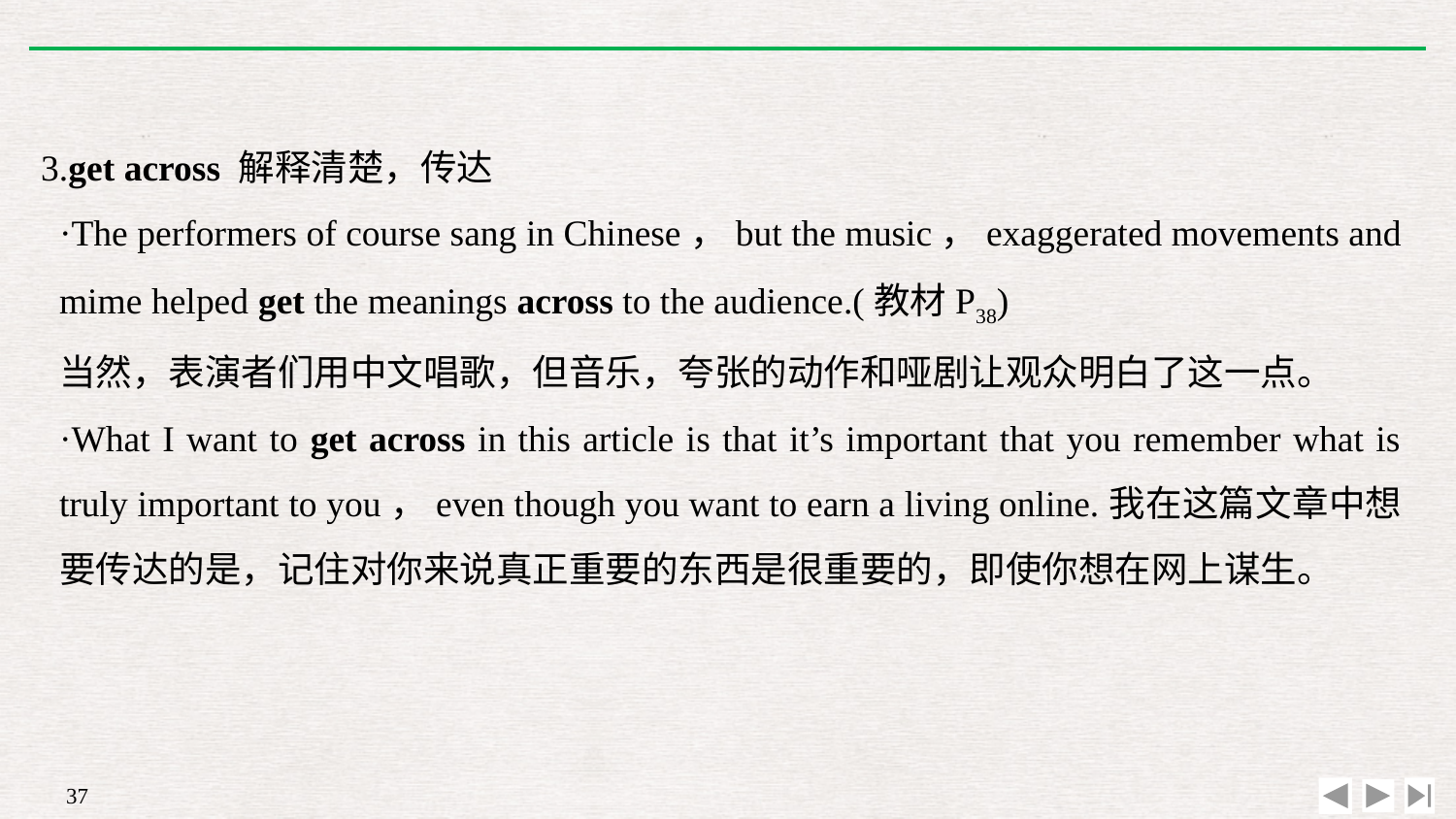

3.get across 解释清楚，传达
·The performers of course sang in Chinese，but the music，exaggerated movements and mime helped get the meanings across to the audience.(教材P38)
当然，表演者们用中文唱歌，但音乐，夸张的动作和哑剧让观众明白了这一点。
·What I want to get across in this article is that it’s important that you remember what is truly important to you，even though you want to earn a living online.我在这篇文章中想要传达的是，记住对你来说真正重要的东西是很重要的，即使你想在网上谋生。